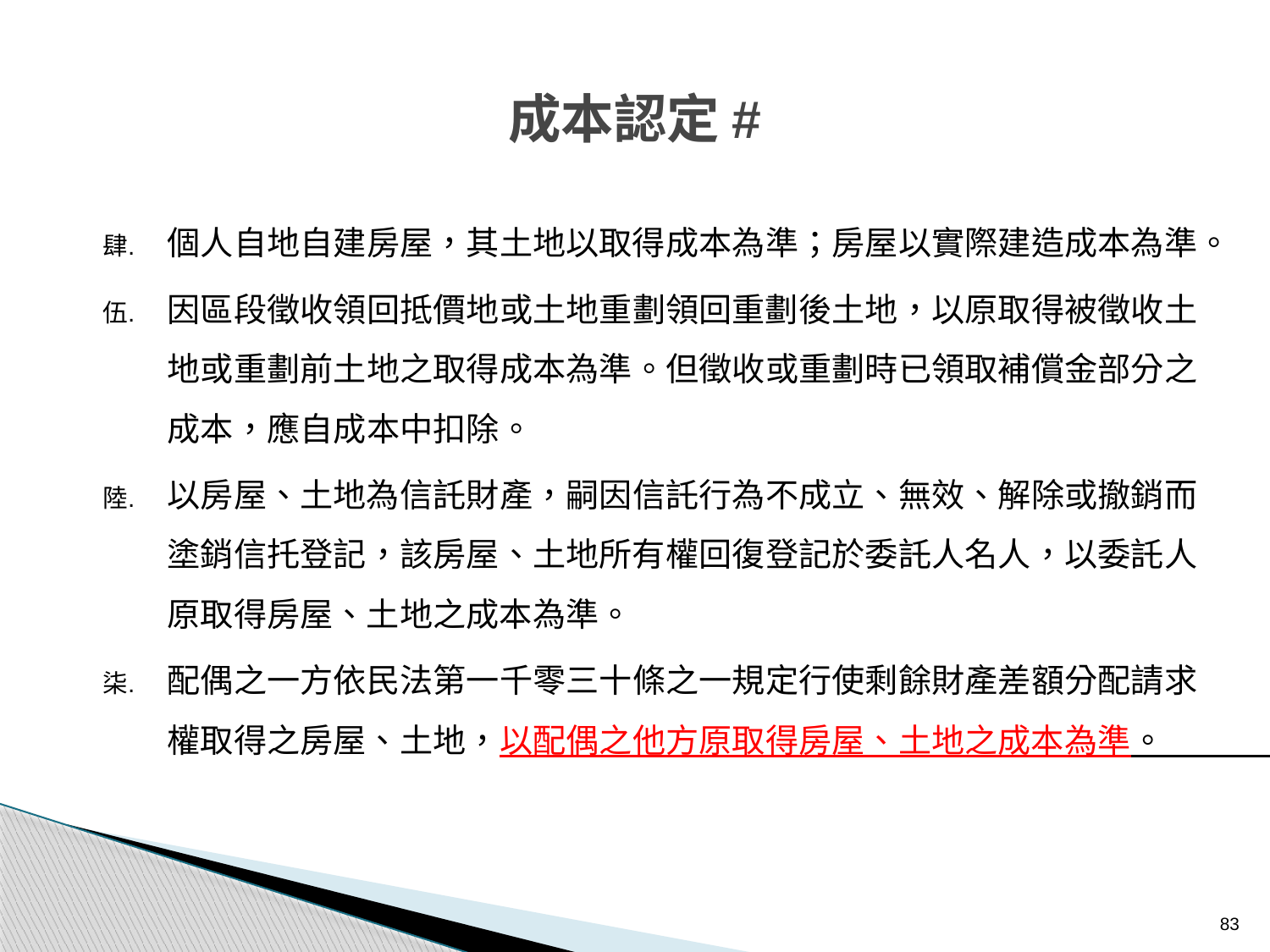

# 成本認定#
個人自地自建房屋，其土地以取得成本為準；房屋以實際建造成本為準。
因區段徵收領回抵價地或土地重劃領回重劃後土地，以原取得被徵收土地或重劃前土地之取得成本為準。但徵收或重劃時已領取補償金部分之成本，應自成本中扣除。
以房屋、土地為信託財產，嗣因信託行為不成立、無效、解除或撤銷而塗銷信托登記，該房屋、土地所有權回復登記於委託人名人，以委託人原取得房屋、土地之成本為準。
配偶之一方依民法第一千零三十條之一規定行使剩餘財產差額分配請求權取得之房屋、土地，以配偶之他方原取得房屋、土地之成本為準。
83